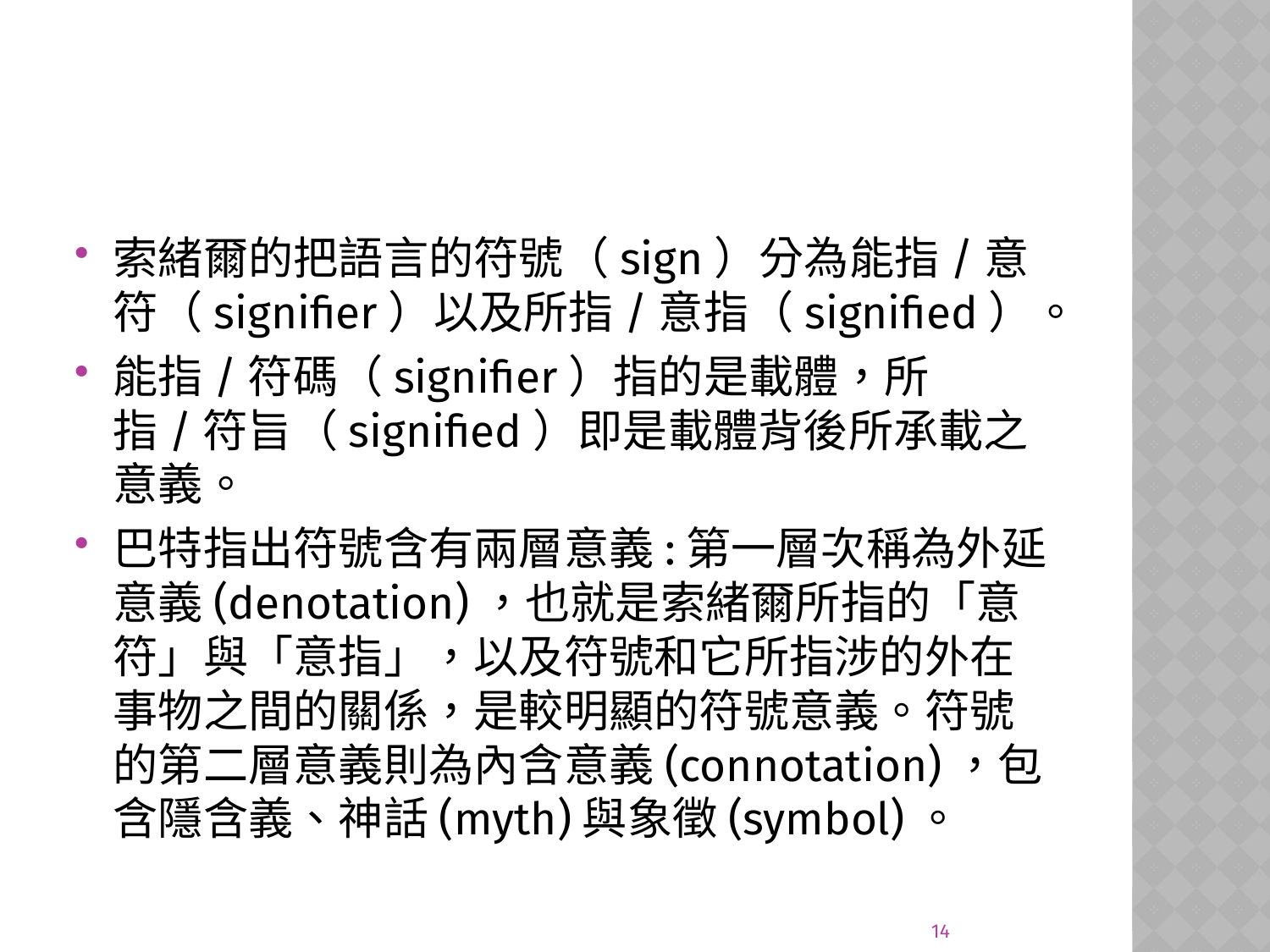

#
索緒爾的把語言的符號（sign）分為能指/意符（signifier）以及所指/意指（signified）。
能指/符碼（signifier）指的是載體，所指/符旨（signified）即是載體背後所承載之意義。
巴特指出符號含有兩層意義:第一層次稱為外延意義(denotation)，也就是索緒爾所指的「意符」與「意指」，以及符號和它所指涉的外在事物之間的關係，是較明顯的符號意義。符號的第二層意義則為內含意義(connotation)，包含隱含義、神話(myth)與象徵(symbol)。

14